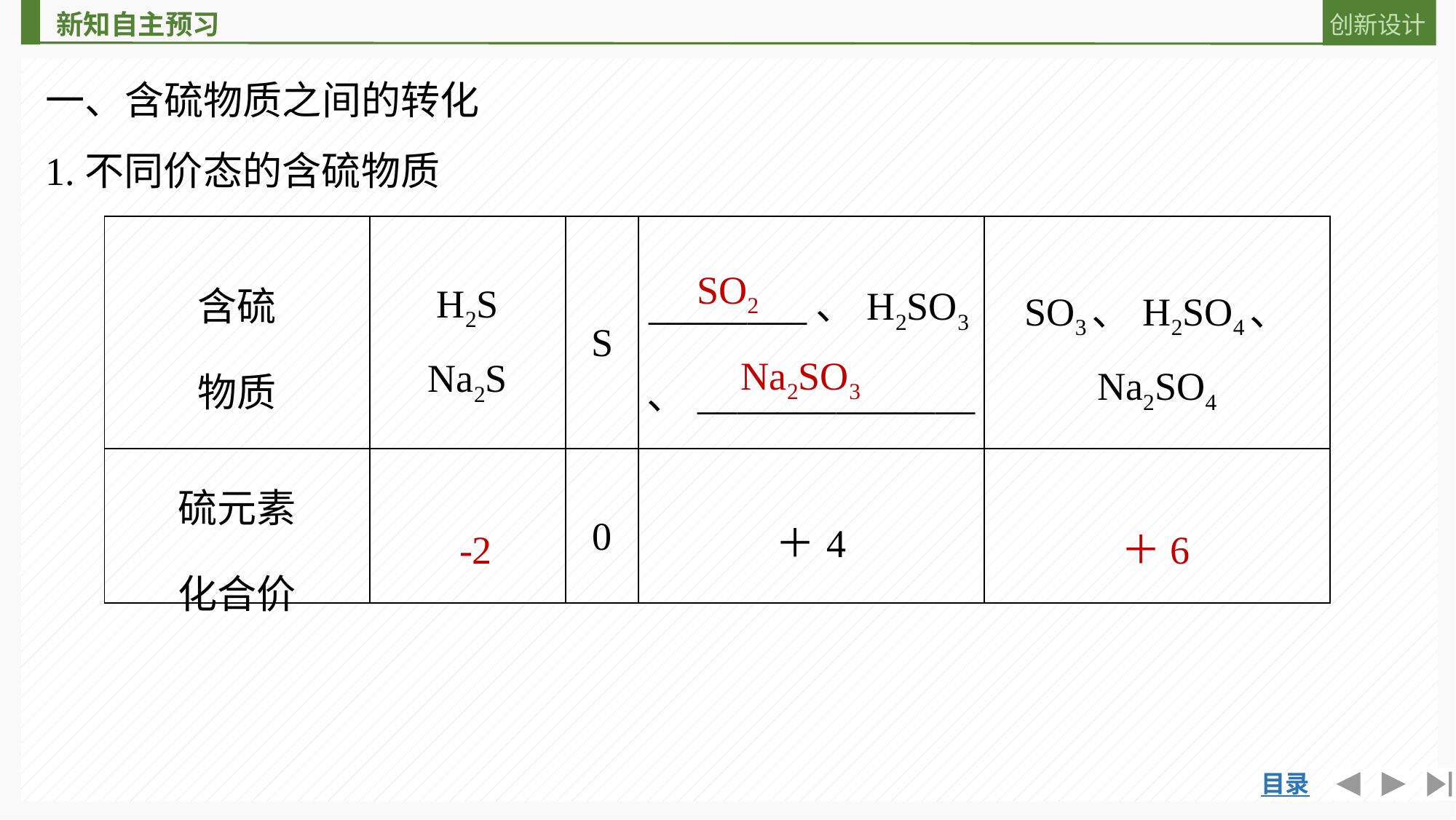

一、含硫物质之间的转化
1.不同价态的含硫物质
| 含硫 物质 | H2S Na2S | S | \_\_\_\_\_\_\_\_、H2SO3、\_\_\_\_\_\_\_\_\_\_\_\_\_\_ | SO3、H2SO4、 Na2SO4 |
| --- | --- | --- | --- | --- |
| 硫元素 化合价 |  | 0 | ＋4 |  |
SO2
Na2SO3
＋6
-2